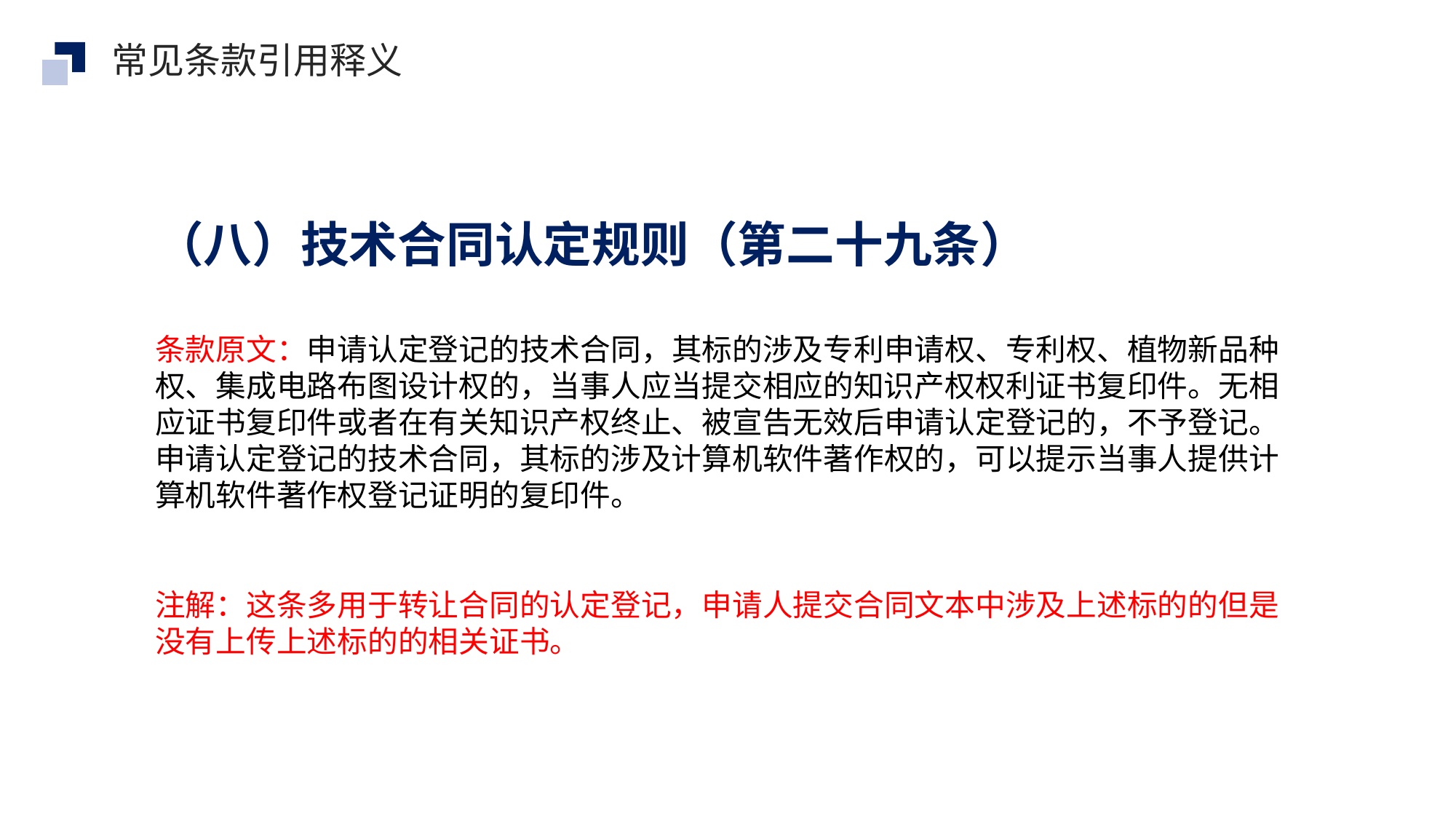

常见条款引用释义

（八）技术合同认定规则（第二十九条）

条款原文：申请认定登记的技术合同，其标的涉及专利申请权、专利权、植物新品种权、集成电路布图设计权的，当事人应当提交相应的知识产权权利证书复印件。无相应证书复印件或者在有关知识产权终止、被宣告无效后申请认定登记的，不予登记。
申请认定登记的技术合同，其标的涉及计算机软件著作权的，可以提示当事人提供计算机软件著作权登记证明的复印件。

注解：这条多用于转让合同的认定登记，申请人提交合同文本中涉及上述标的的但是没有上传上述标的的相关证书。